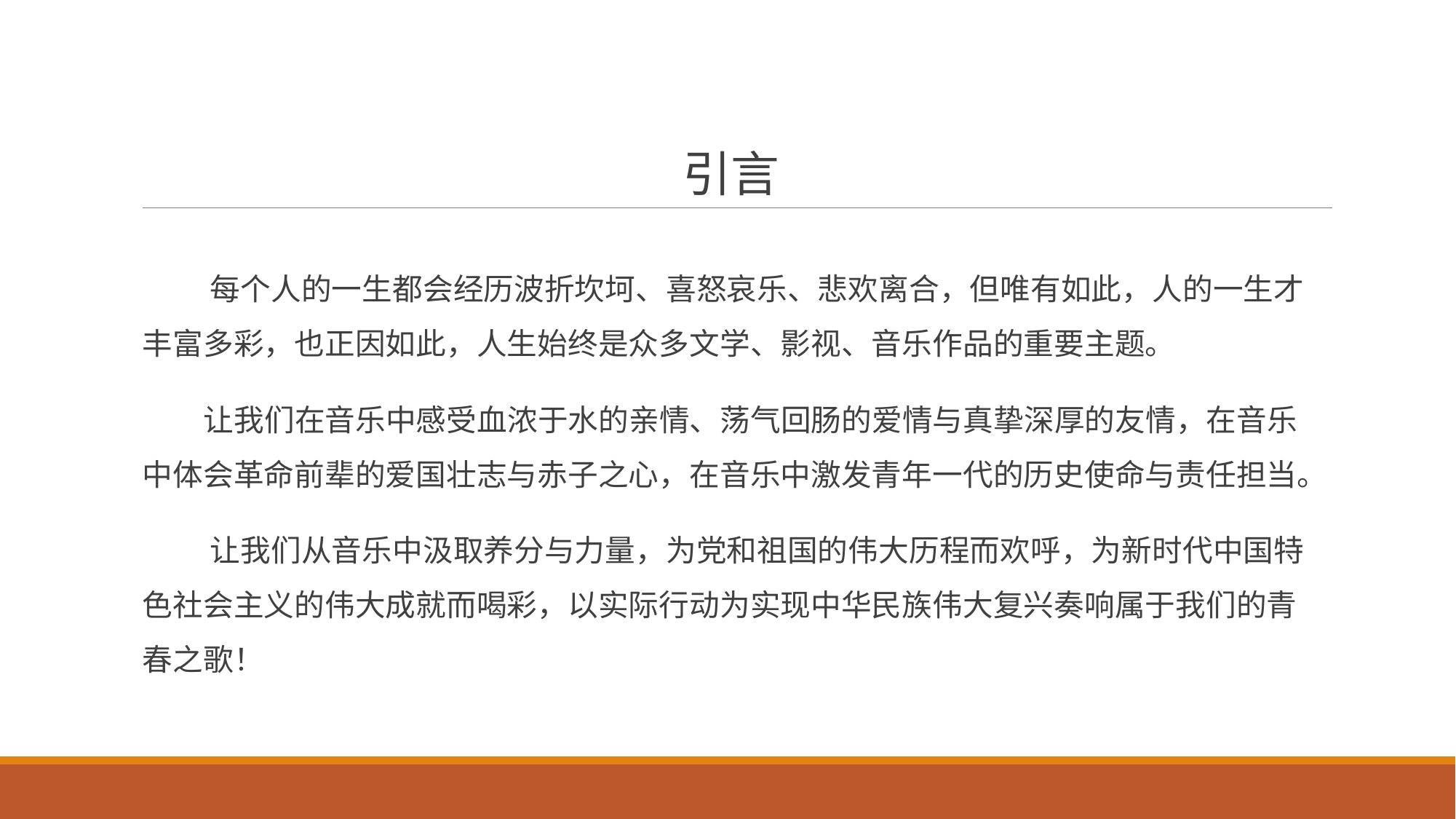

# 引言
         每个人的一生都会经历波折坎坷、喜怒哀乐、悲欢离合，但唯有如此，人的一生才丰富多彩，也正因如此，人生始终是众多文学、影视、音乐作品的重要主题。
        让我们在音乐中感受血浓于水的亲情、荡气回肠的爱情与真挚深厚的友情，在音乐中体会革命前辈的爱国壮志与赤子之心，在音乐中激发青年一代的历史使命与责任担当。
         让我们从音乐中汲取养分与力量，为党和祖国的伟大历程而欢呼，为新时代中国特色社会主义的伟大成就而喝彩，以实际行动为实现中华民族伟大复兴奏响属于我们的青春之歌！